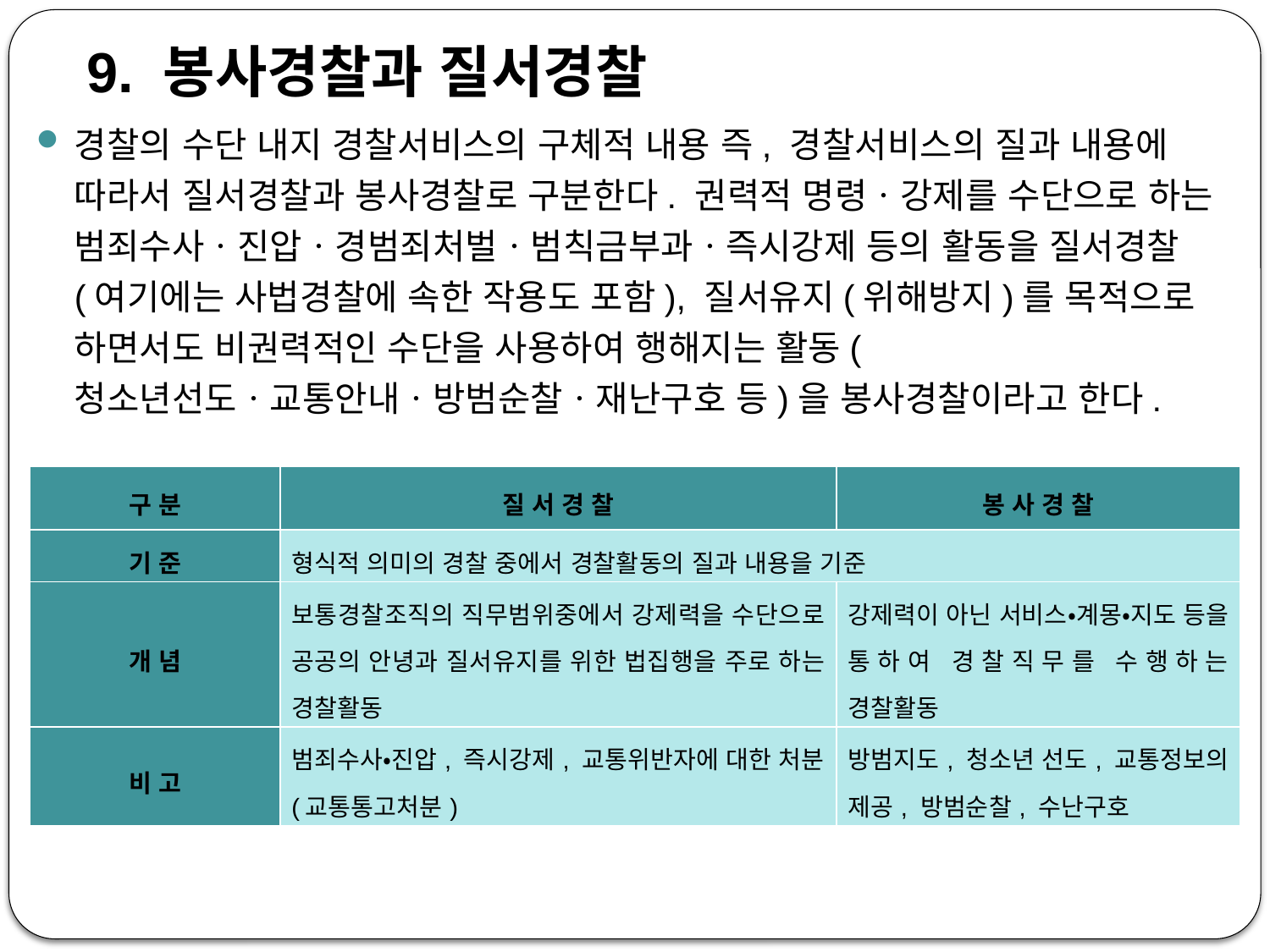

9. 봉사경찰과 질서경찰
경찰의 수단 내지 경찰서비스의 구체적 내용 즉, 경찰서비스의 질과 내용에 따라서 질서경찰과 봉사경찰로 구분한다. 권력적 명령ㆍ강제를 수단으로 하는 범죄수사ㆍ진압ㆍ경범죄처벌ㆍ범칙금부과ㆍ즉시강제 등의 활동을 질서경찰(여기에는 사법경찰에 속한 작용도 포함), 질서유지(위해방지)를 목적으로 하면서도 비권력적인 수단을 사용하여 행해지는 활동(청소년선도ㆍ교통안내ㆍ방범순찰ㆍ재난구호 등)을 봉사경찰이라고 한다.

| 구 분 | 질 서 경 찰 | 봉 사 경 찰 |
| --- | --- | --- |
| 기 준 | 형식적 의미의 경찰 중에서 경찰활동의 질과 내용을 기준 |  |
| 개 념 | 보통경찰조직의 직무범위중에서 강제력을 수단으로 공공의 안녕과 질서유지를 위한 법집행을 주로 하는 경찰활동 | 강제력이 아닌 서비스‧계몽‧지도 등을 통하여 경찰직무를 수행하는 경찰활동 |
| 비 고 | 범죄수사‧진압, 즉시강제, 교통위반자에 대한 처분(교통통고처분) | 방범지도, 청소년 선도, 교통정보의 제공, 방범순찰, 수난구호 |